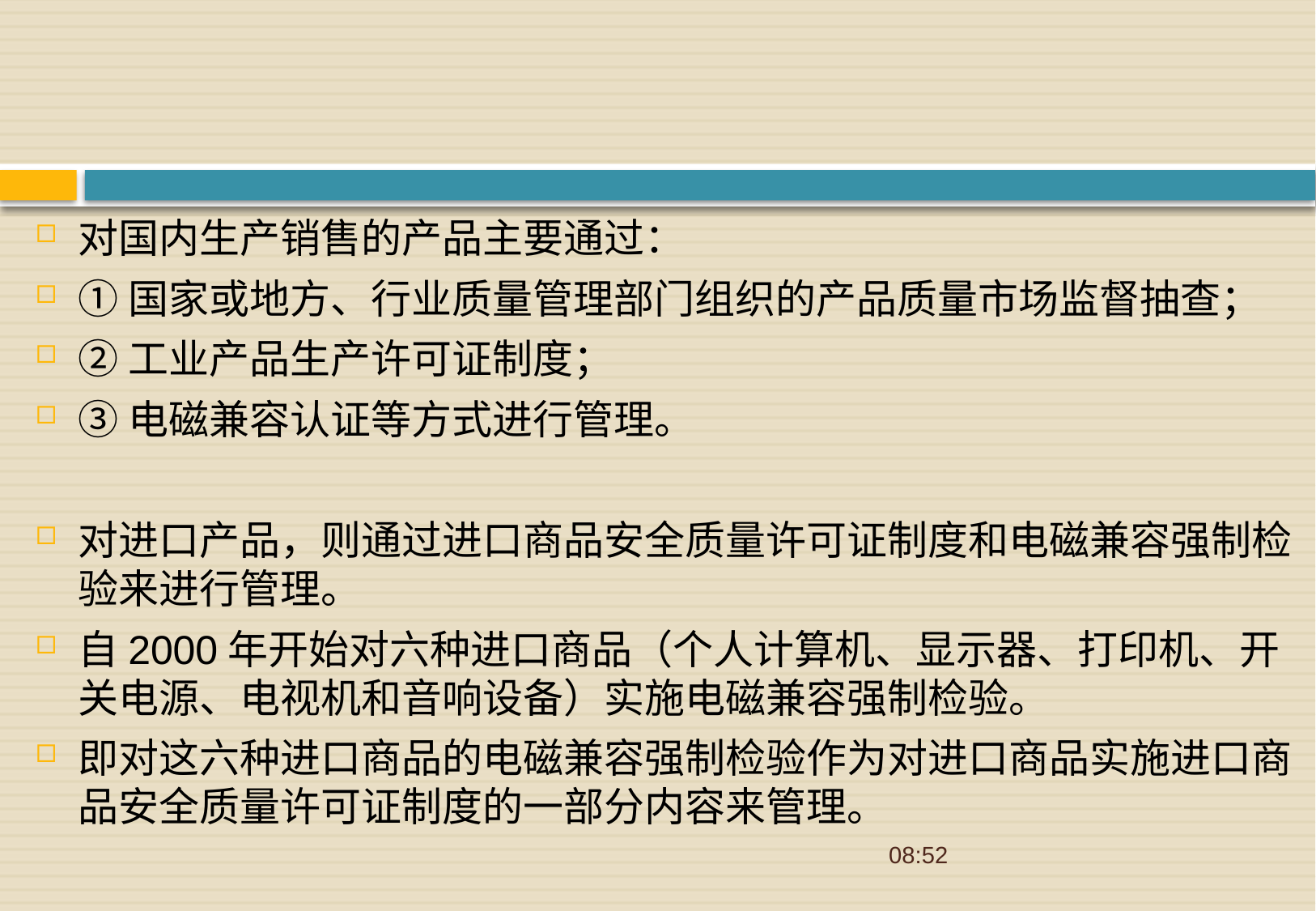

#
对国内生产销售的产品主要通过：
①国家或地方、行业质量管理部门组织的产品质量市场监督抽查；
②工业产品生产许可证制度；
③电磁兼容认证等方式进行管理。

对进口产品，则通过进口商品安全质量许可证制度和电磁兼容强制检验来进行管理。
自2000年开始对六种进口商品（个人计算机、显示器、打印机、开关电源、电视机和音响设备）实施电磁兼容强制检验。
即对这六种进口商品的电磁兼容强制检验作为对进口商品实施进口商品安全质量许可证制度的一部分内容来管理。
08:52